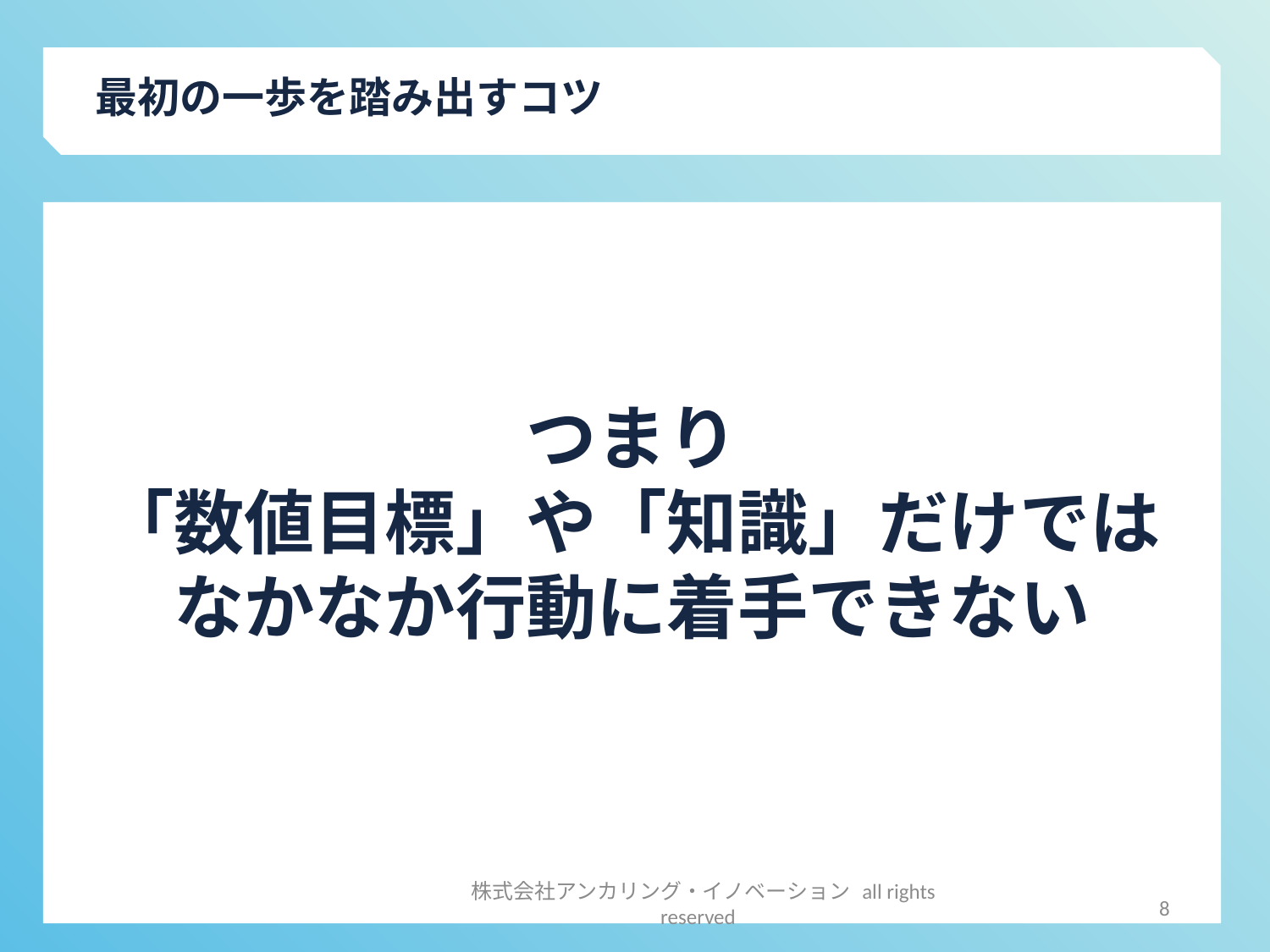

最初の一歩を踏み出すコツ
つまり
「数値目標」や「知識」だけでは
なかなか行動に着手できない

8
株式会社アンカリング・イノベーション all rights reserved